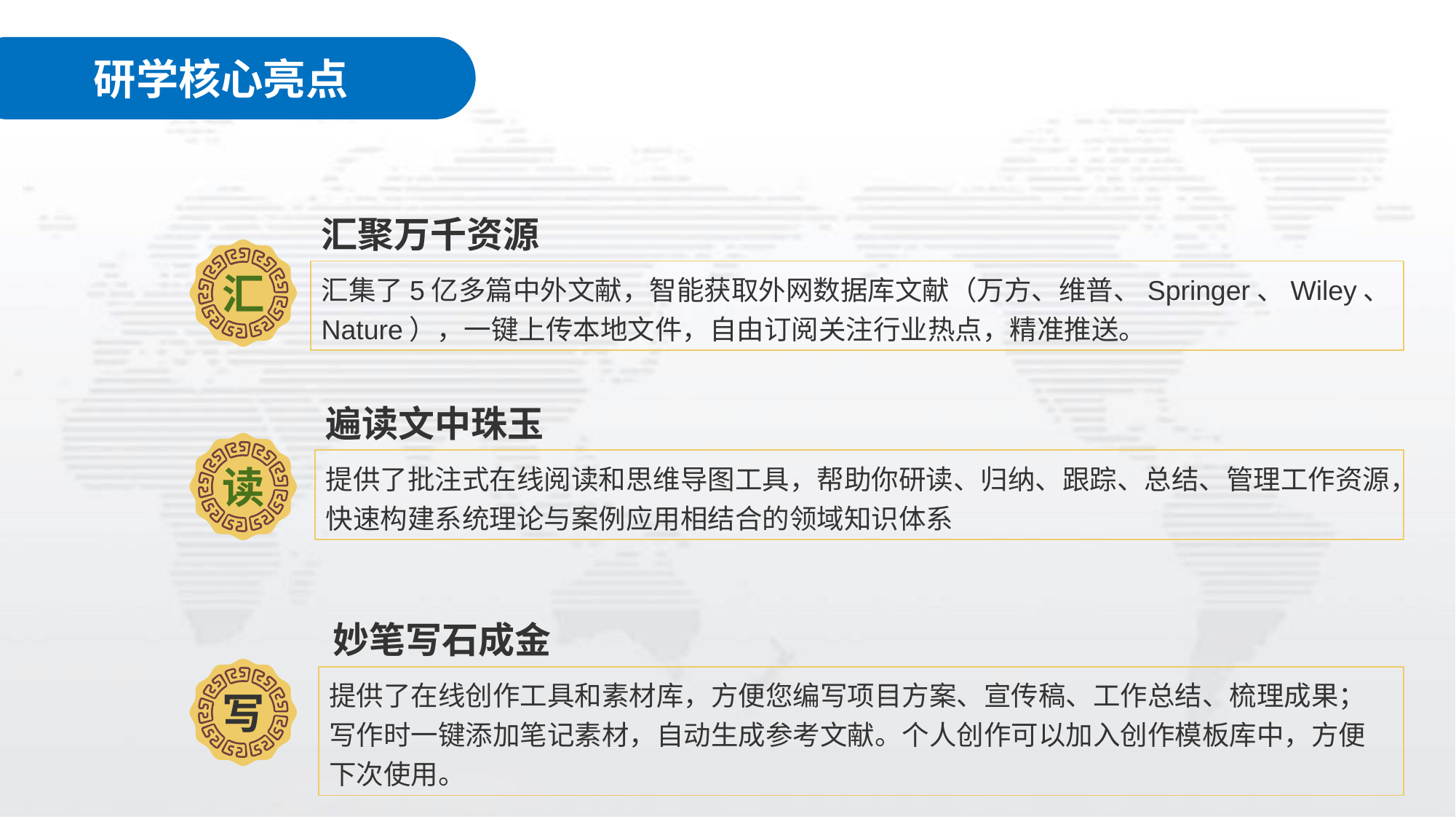

研学核心亮点
汇聚万千资源
汇集了5亿多篇中外文献，智能获取外网数据库文献（万方、维普、Springer、Wiley、Nature），一键上传本地文件，自由订阅关注行业热点，精准推送。
汇

遍读文中珠玉
提供了批注式在线阅读和思维导图工具，帮助你研读、归纳、跟踪、总结、管理工作资源，快速构建系统理论与案例应用相结合的领域知识体系
读

妙笔写石成金
提供了在线创作工具和素材库，方便您编写项目方案、宣传稿、工作总结、梳理成果；写作时一键添加笔记素材，自动生成参考文献。个人创作可以加入创作模板库中，方便下次使用。
写